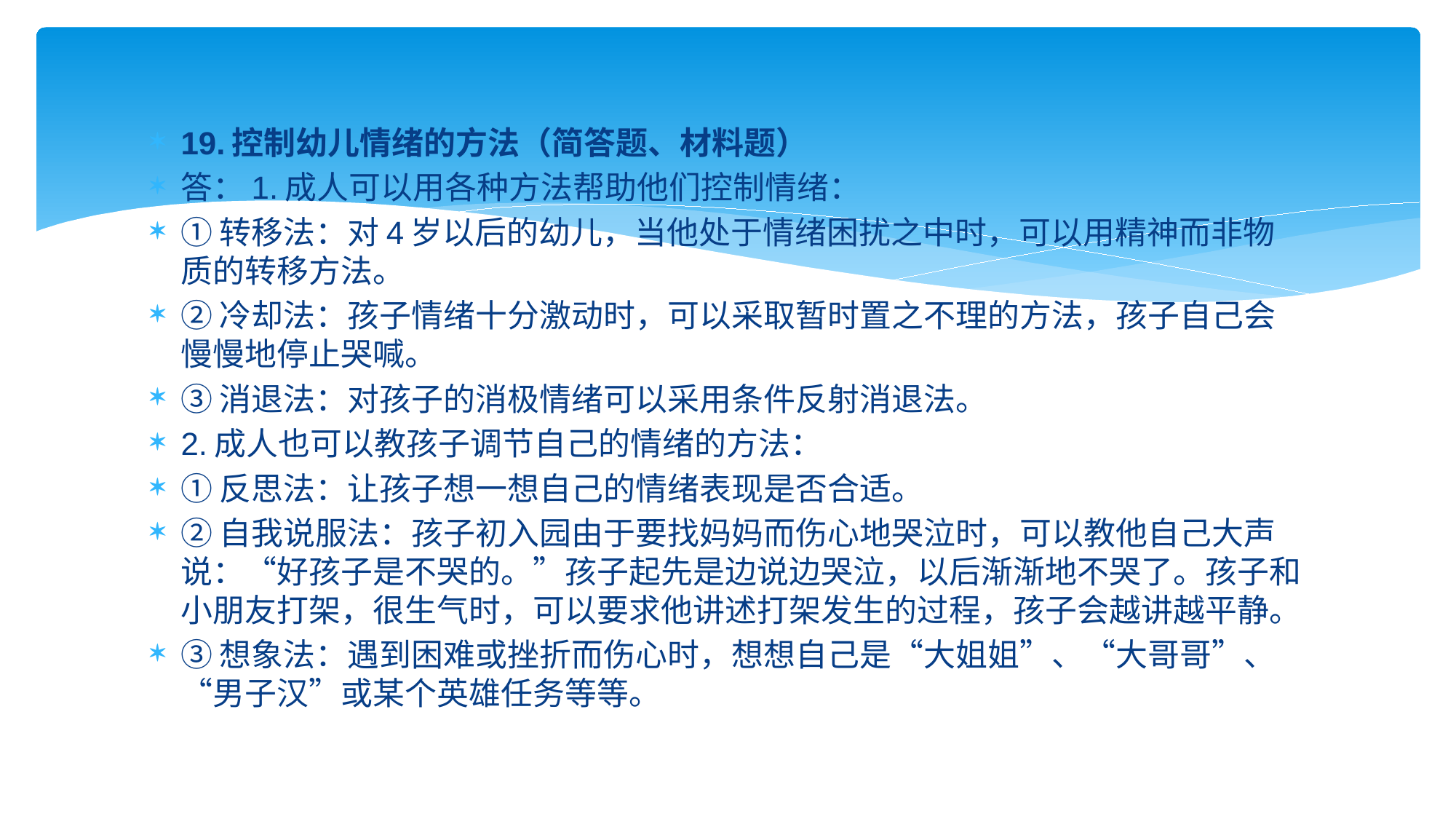

19.控制幼儿情绪的方法（简答题、材料题）
答：1.成人可以用各种方法帮助他们控制情绪：
①转移法：对4岁以后的幼儿，当他处于情绪困扰之中时，可以用精神而非物质的转移方法。
②冷却法：孩子情绪十分激动时，可以采取暂时置之不理的方法，孩子自己会慢慢地停止哭喊。
③消退法：对孩子的消极情绪可以采用条件反射消退法。
2.成人也可以教孩子调节自己的情绪的方法：
①反思法：让孩子想一想自己的情绪表现是否合适。
②自我说服法：孩子初入园由于要找妈妈而伤心地哭泣时，可以教他自己大声说：“好孩子是不哭的。”孩子起先是边说边哭泣，以后渐渐地不哭了。孩子和小朋友打架，很生气时，可以要求他讲述打架发生的过程，孩子会越讲越平静。
③想象法：遇到困难或挫折而伤心时，想想自己是“大姐姐”、“大哥哥”、“男子汉”或某个英雄任务等等。